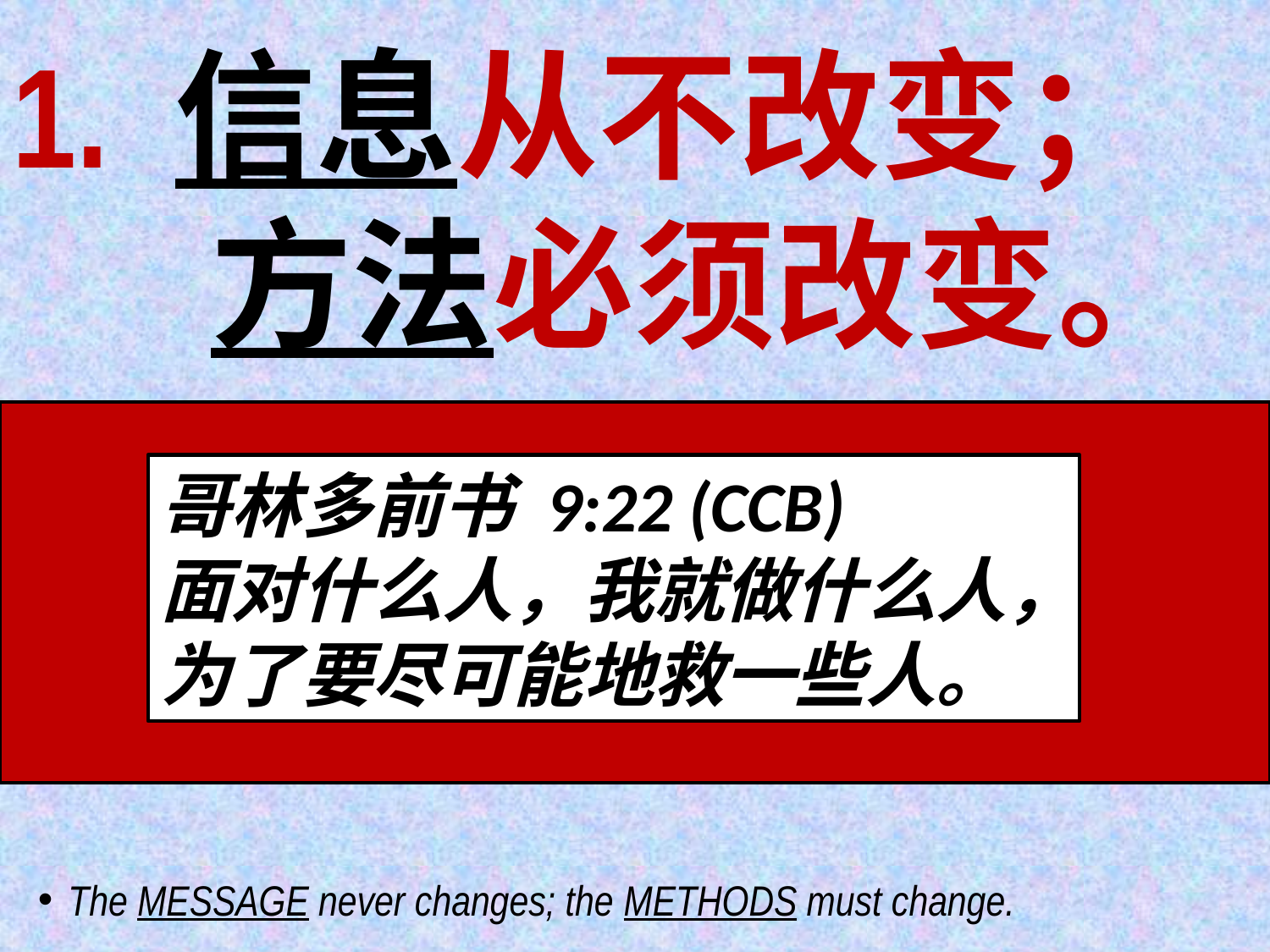

1. 信息从不改变；
		方法必须改变。

The MESSAGE never changes; the METHODS must change.

哥林多前书 9:22 (CCB)
面对什么人，我就做什么人，
为了要尽可能地救一些人。